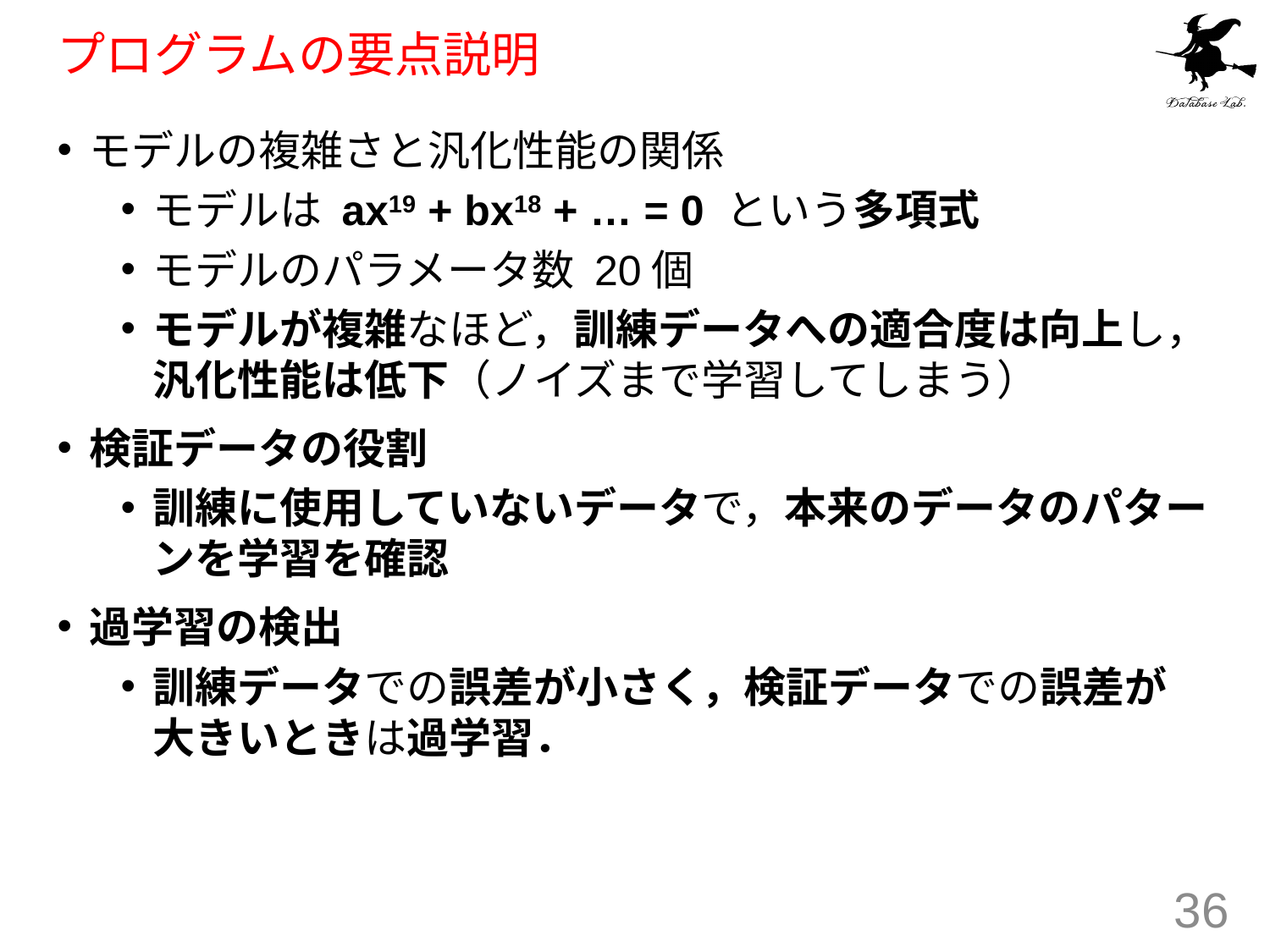

# プログラムの要点説明
モデルの複雑さと汎化性能の関係
モデルは ax19 + bx18 + … = 0 という多項式
モデルのパラメータ数 20個
モデルが複雑なほど，訓練データへの適合度は向上し，汎化性能は低下（ノイズまで学習してしまう）
検証データの役割
訓練に使用していないデータで，本来のデータのパターンを学習を確認
過学習の検出
訓練データでの誤差が小さく，検証データでの誤差が大きいときは過学習．
36